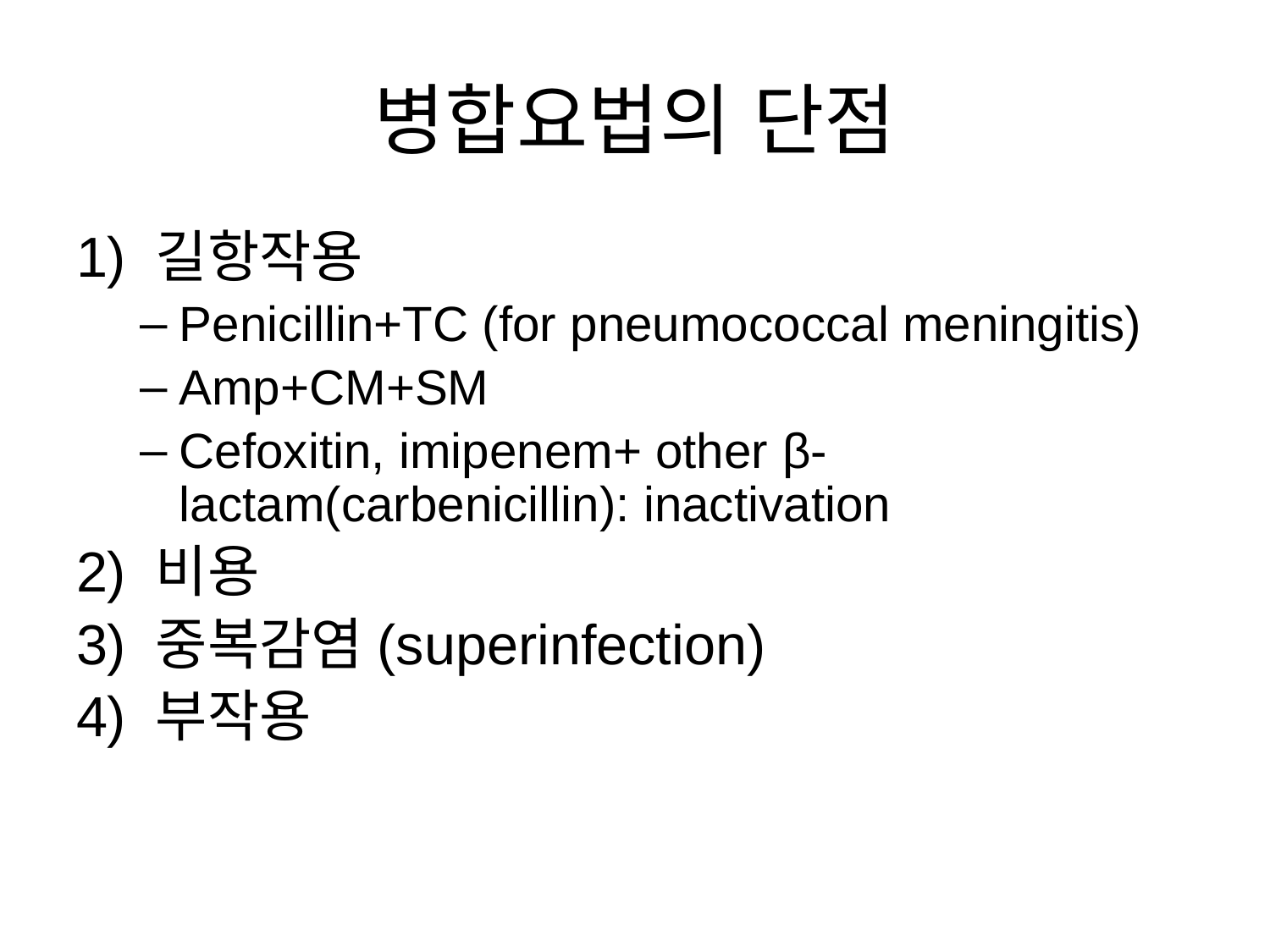

# 병합요법의 단점
1) 길항작용
Penicillin+TC (for pneumococcal meningitis)
Amp+CM+SM
Cefoxitin, imipenem+ other β-lactam(carbenicillin): inactivation
2) 비용
3) 중복감염(superinfection)
4) 부작용